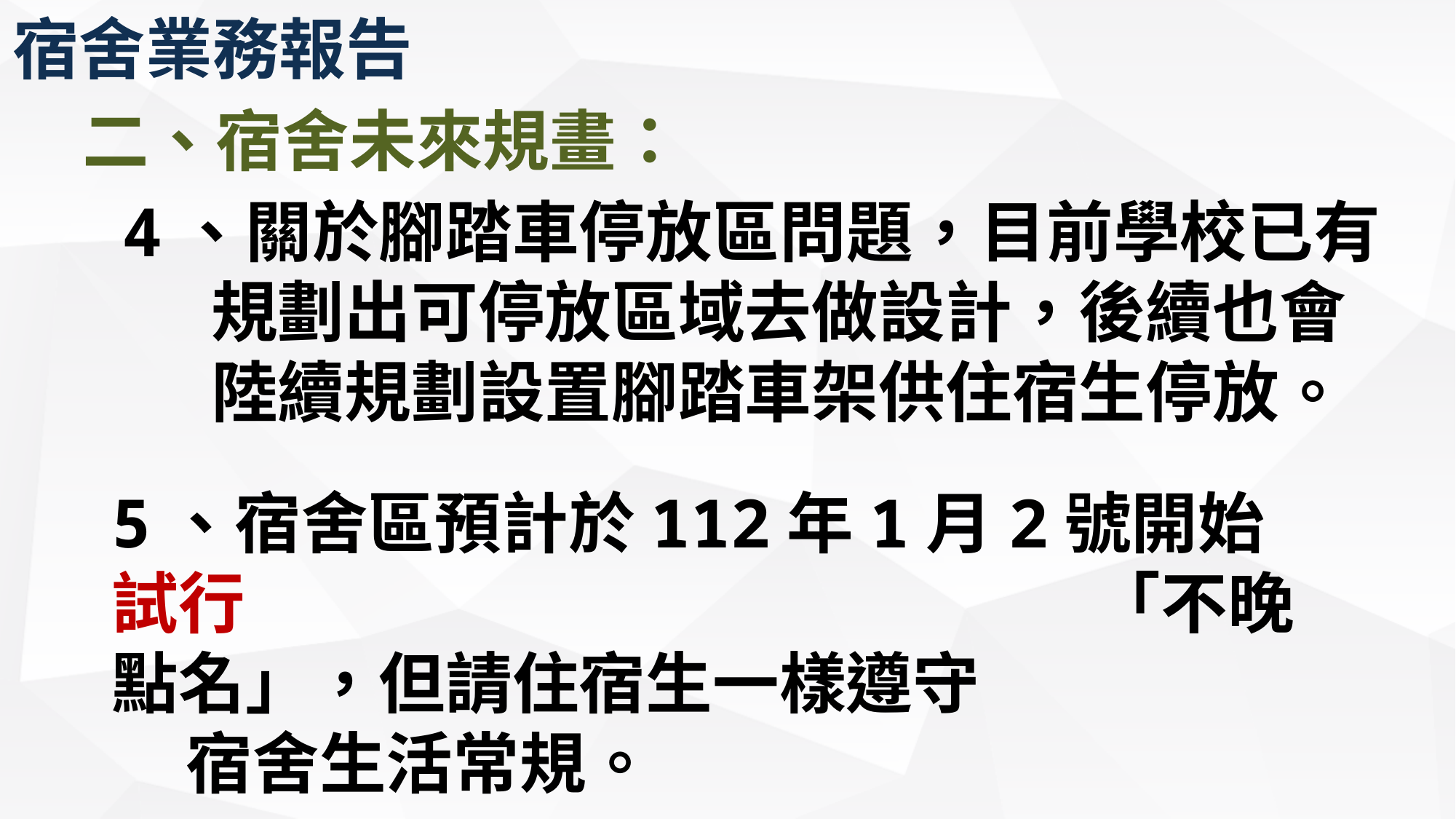

宿舍業務報告
二、宿舍未來規畫：
 4、關於腳踏車停放區問題，目前學校已有			規劃出可停放區域去做設計，後續也會			陸續規劃設置腳踏車架供住宿生停放。
5、宿舍區預計於112年1月2號開始試行								「不晚點名」，但請住宿生一樣遵守								宿舍生活常規。